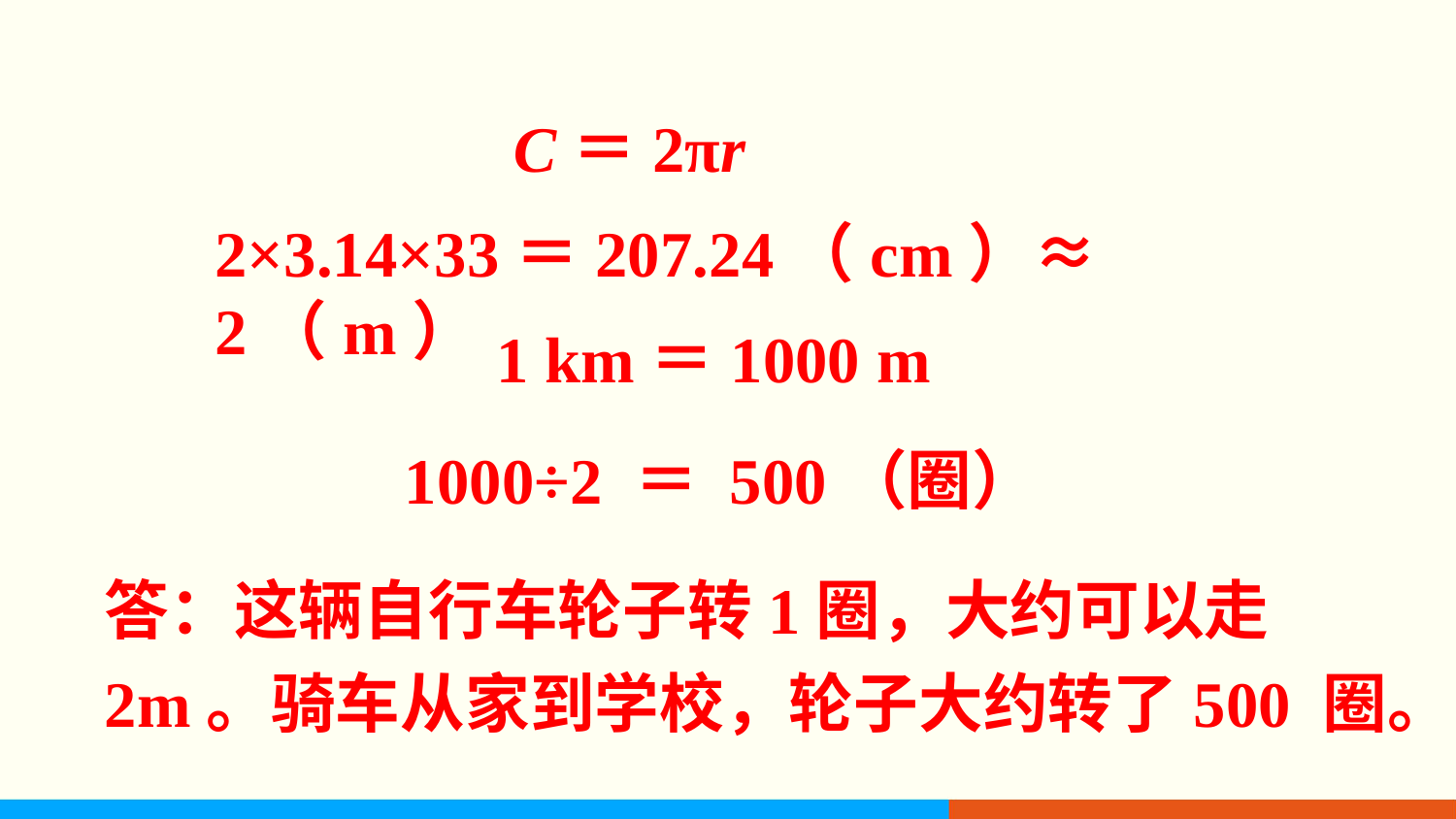

C＝2πr
2×3.14×33＝207.24（cm）≈ 2（m）
1 km＝1000 m
1000÷2 ＝ 500（圈）
答：这辆自行车轮子转1圈，大约可以走2m。骑车从家到学校，轮子大约转了500 圈。